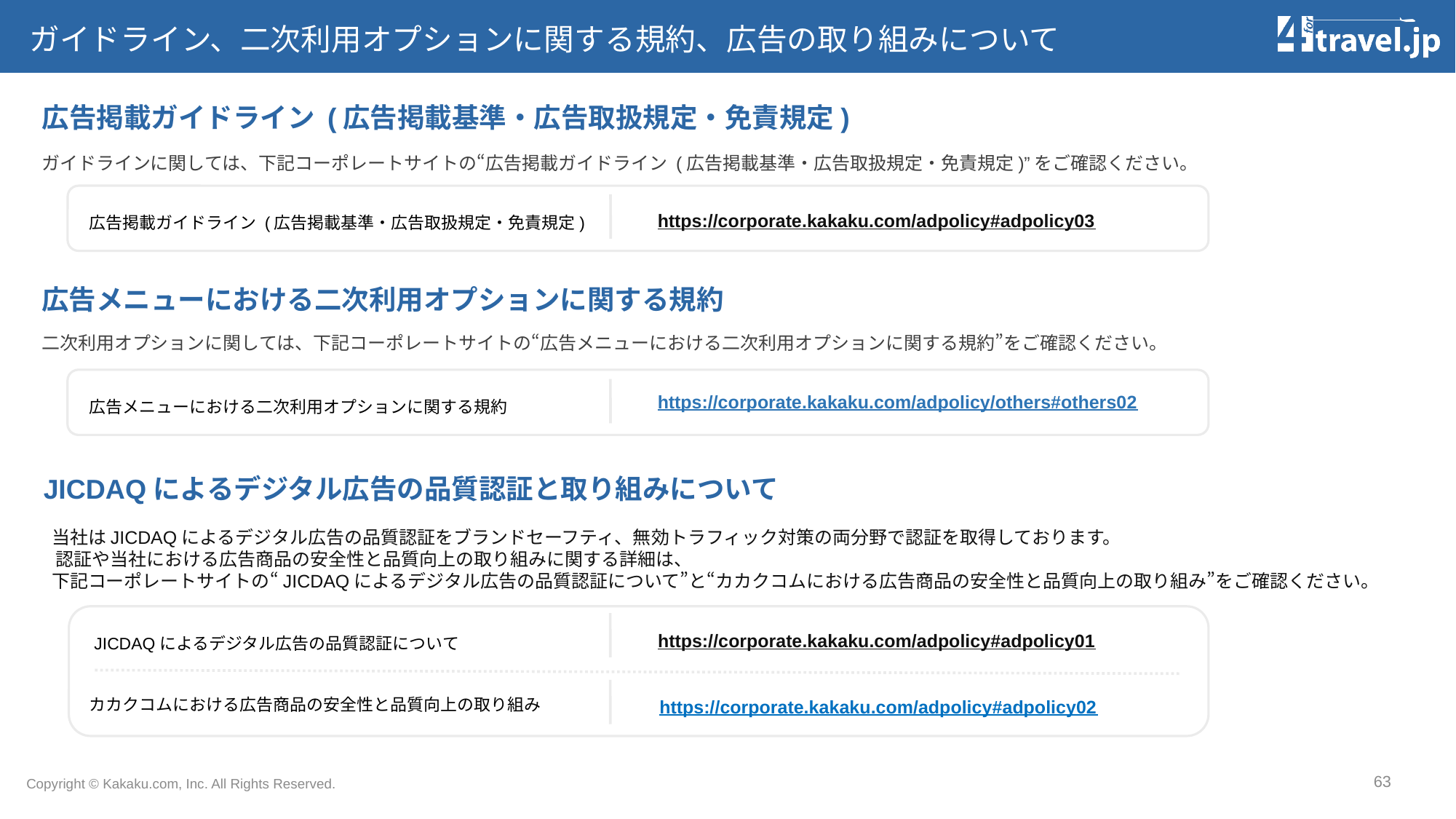

ガイドライン、二次利用オプションに関する規約、広告の取り組みについて
# 広告掲載ガイドライン (広告掲載基準・広告取扱規定・免責規定)​
ガイドラインに関しては、下記コーポレートサイトの​“広告掲載ガイドライン (広告掲載基準・広告取扱規定・免責規定)”をご確認ください​。

https://corporate.kakaku.com/adpolicy#adpolicy03​
広告掲載ガイドライン (広告掲載基準・広告取扱規定・免責規定)
広告メニューにおける二次利用オプションに関する規約
二次利用オプションに関しては、下記コーポレートサイトの“広告メニューにおける二次利用オプションに関する規約”をご確認ください。

https://corporate.kakaku.com/adpolicy/others#others02
広告メニューにおける二次利用オプションに関する規約
JICDAQによるデジタル広告の品質認証と取り組みについて​
当社はJICDAQによるデジタル広告の品質認証を​ブランドセーフティ、無効トラフィック対策の両分野で認証を取得しております。​
​認証や当社における広告商品の安全性と品質向上の取り組みに関する詳細は、​
下記コーポレートサイトの“JICDAQによるデジタル広告の品質認証について”と​“カカクコムにおける広告商品の安全性と品質向上の取り組み”をご確認ください。​

https://corporate.kakaku.com/adpolicy#adpolicy01​
JICDAQによるデジタル広告の品質認証について
カカクコムにおける広告商品の安全性と品質向上の取り組み
https://corporate.kakaku.com/adpolicy#adpolicy02
63
Copyright © Kakaku.com, Inc. All Rights Reserved.